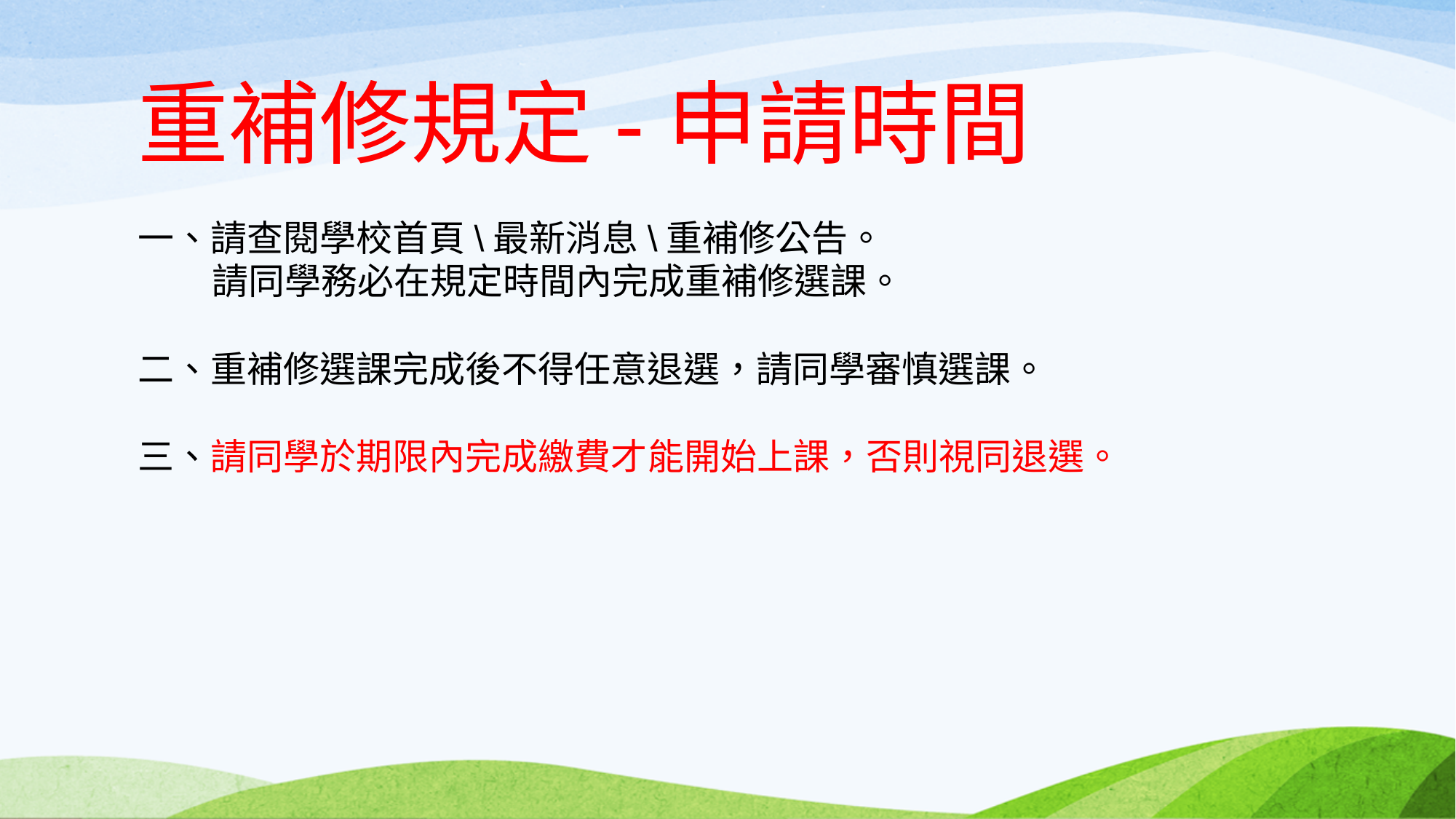

# 重補修規定-申請時間
一、請查閱學校首頁\最新消息\重補修公告。
        請同學務必在規定時間內完成重補修選課。

二、重補修選課完成後不得任意退選，請同學審慎選課。

三、請同學於期限內完成繳費才能開始上課，否則視同退選。